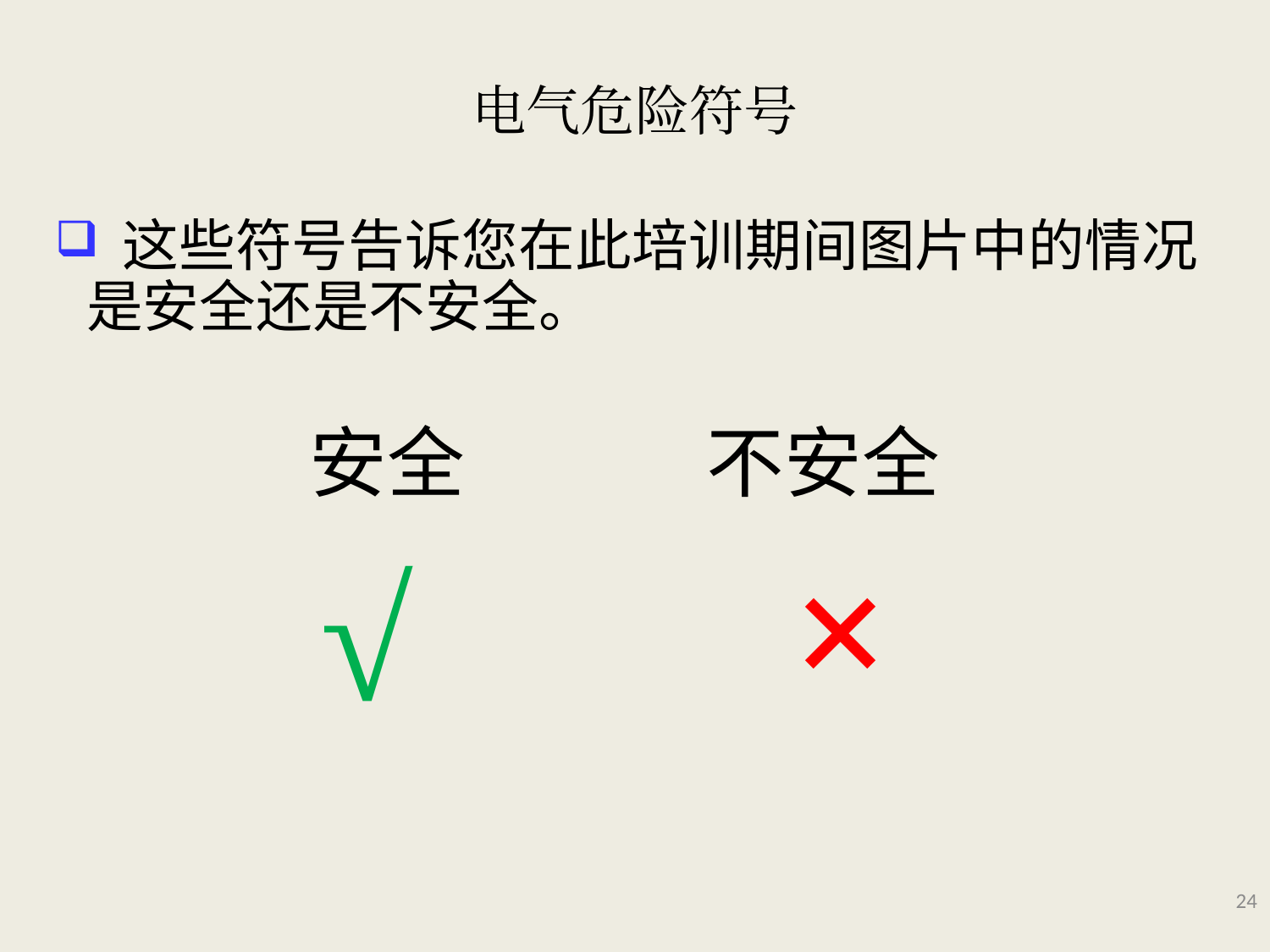

# 电气危险符号
 这些符号告诉您在此培训期间图片中的情况是安全还是不安全。

不安全
安全
×
√
24